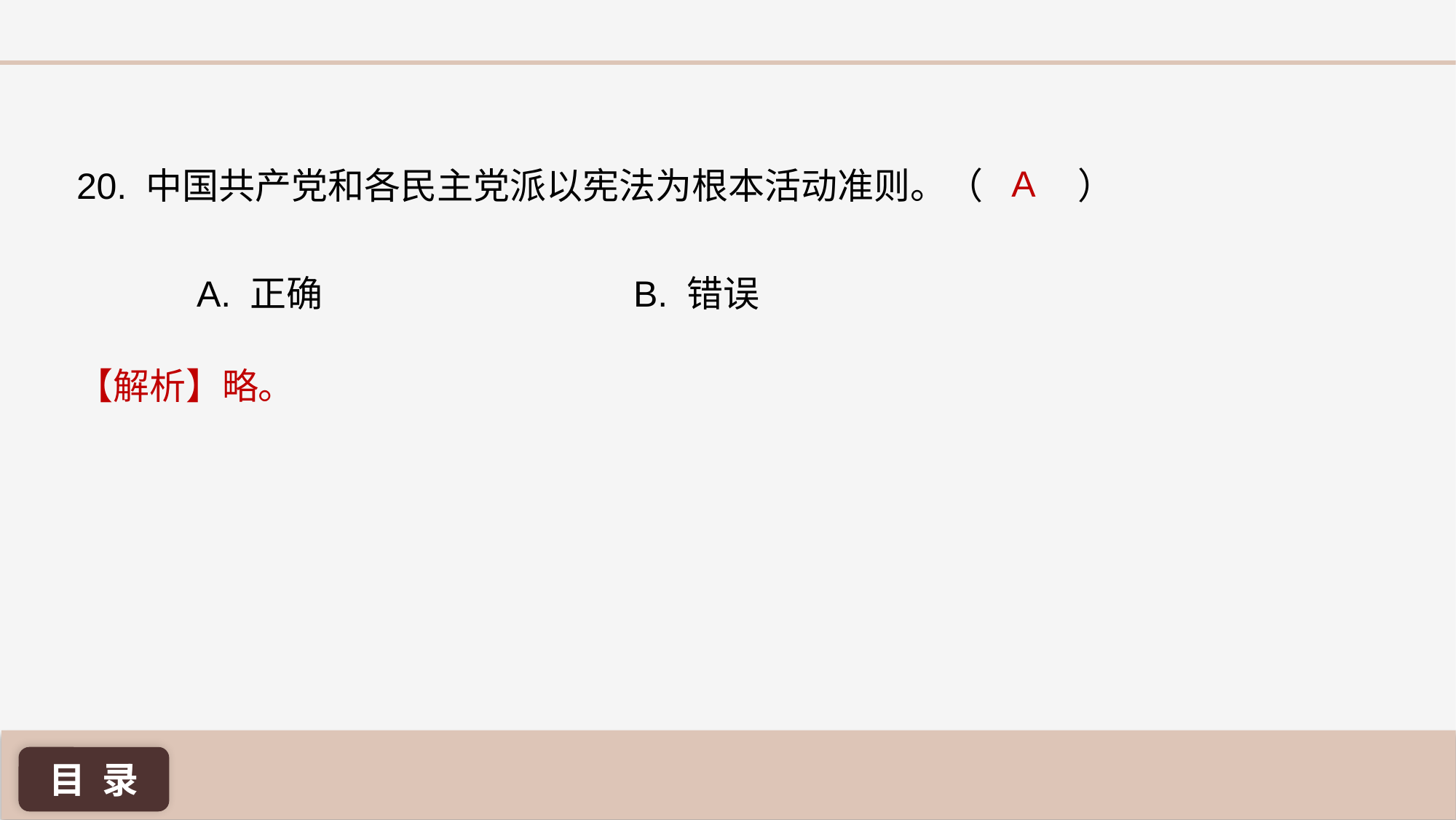

A
20. 中国共产党和各民主党派以宪法为根本活动准则。（	         ）
A. 正确 			B. 错误
【解析】略。